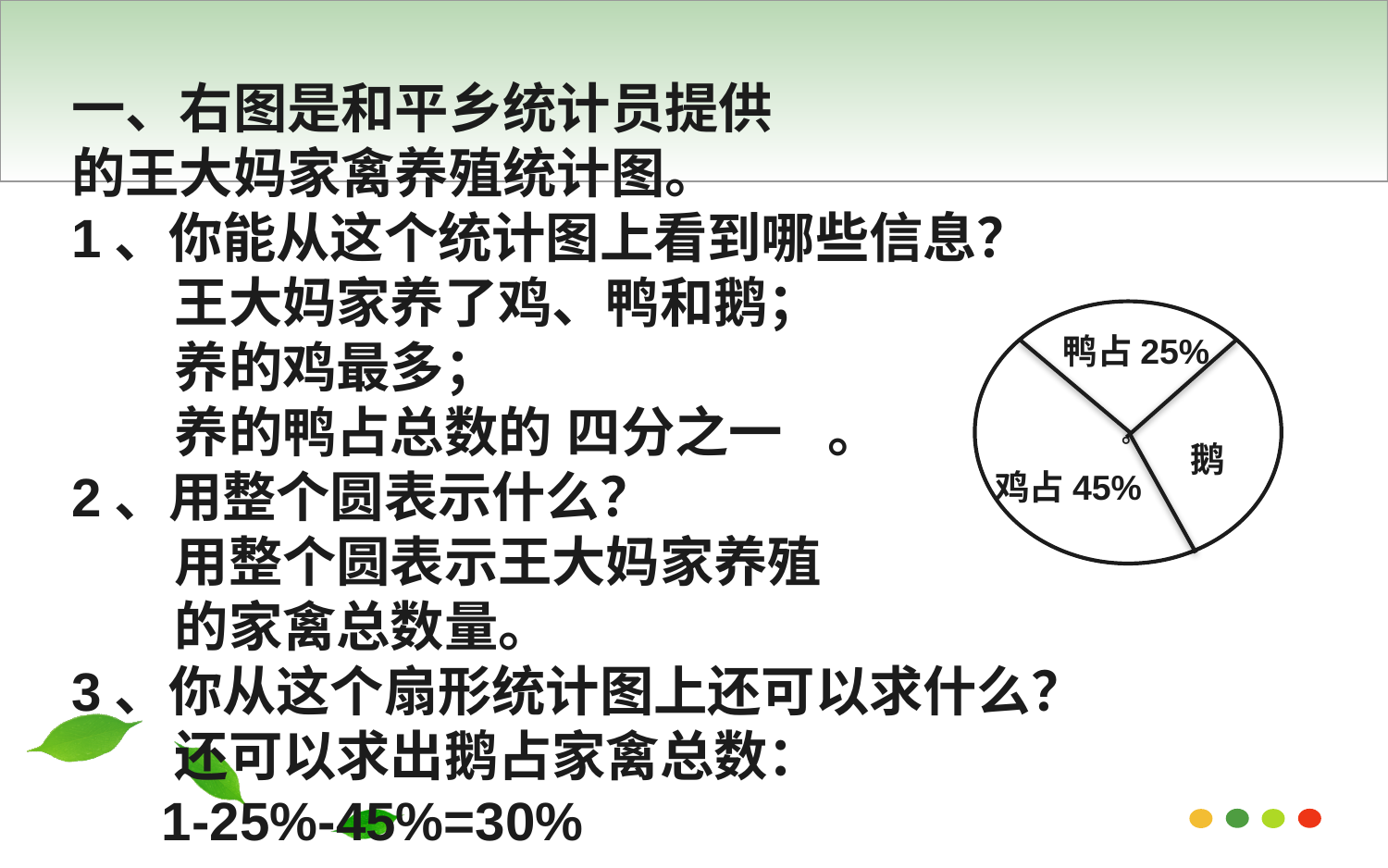

一、右图是和平乡统计员提供
的王大妈家禽养殖统计图。
1、你能从这个统计图上看到哪些信息？
      王大妈家养了鸡、鸭和鹅；
      养的鸡最多；
      养的鸭占总数的 四分之一   。
2、用整个圆表示什么？
      用整个圆表示王大妈家养殖
      的家禽总数量。
3、你从这个扇形统计图上还可以求什么？
      还可以求出鹅占家禽总数：
      1-25%-45%=30%

鸭占25%
。
鹅
鸡占45%